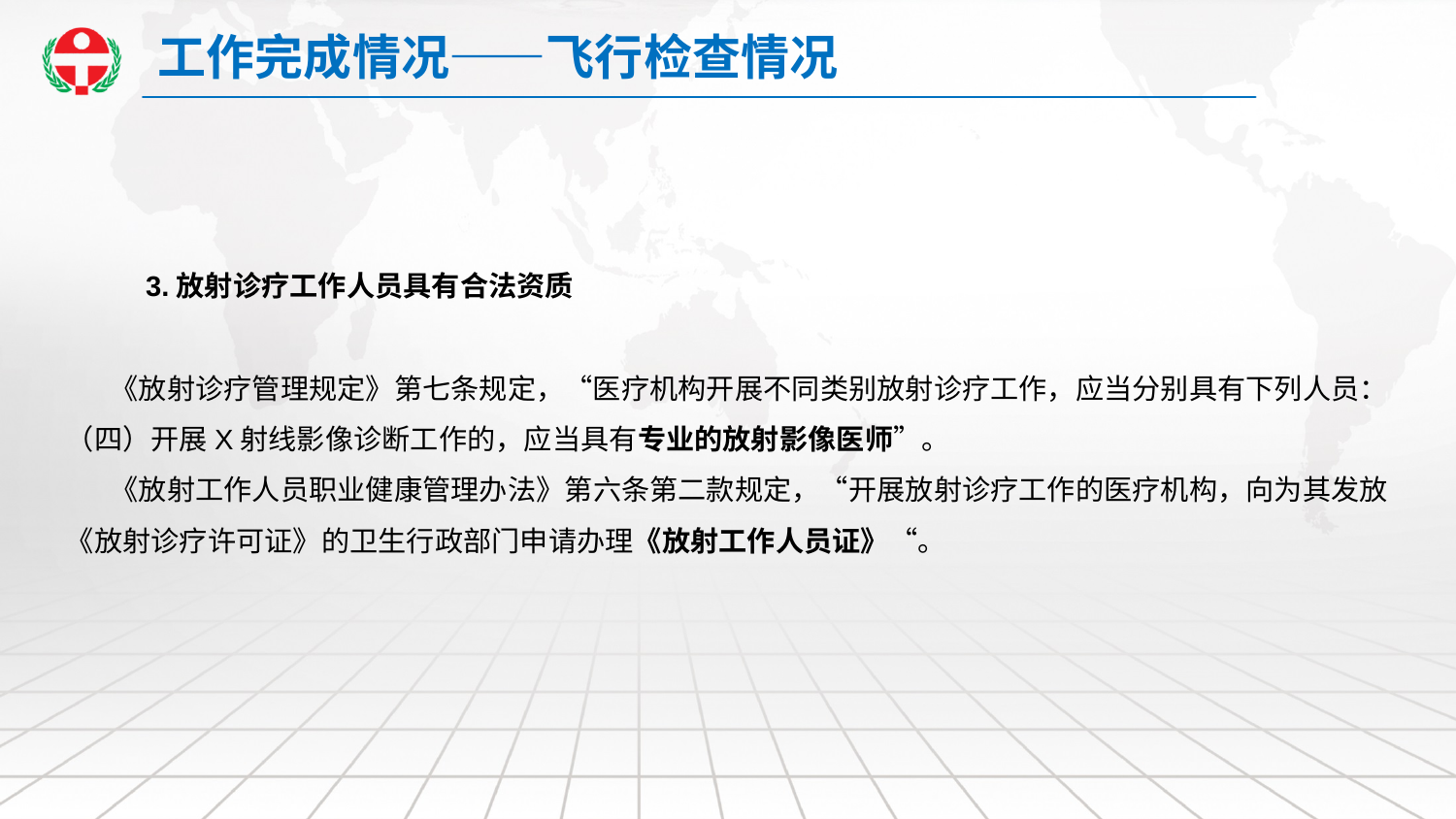

工作完成情况——飞行检查情况
         3.放射诊疗工作人员具有合法资质

      《放射诊疗管理规定》第七条规定，“医疗机构开展不同类别放射诊疗工作，应当分别具有下列人员：（四）开展X射线影像诊断工作的，应当具有专业的放射影像医师”。
      《放射工作人员职业健康管理办法》第六条第二款规定，“开展放射诊疗工作的医疗机构，向为其发放《放射诊疗许可证》的卫生行政部门申请办理《放射工作人员证》“。